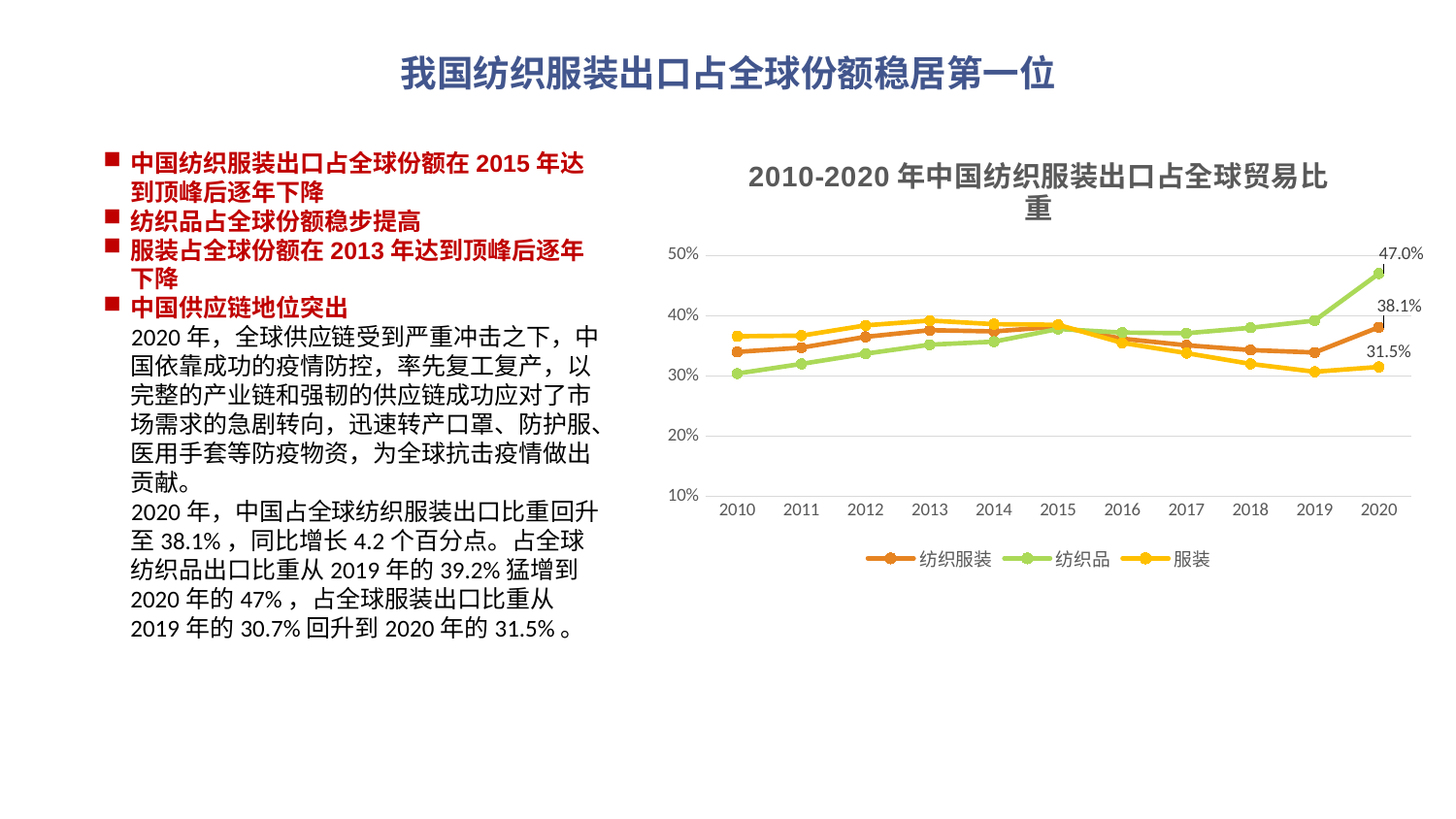

# 我国纺织服装出口占全球份额稳居第一位
中国纺织服装出口占全球份额在2015年达到顶峰后逐年下降
纺织品占全球份额稳步提高
服装占全球份额在2013年达到顶峰后逐年下降
中国供应链地位突出
     2020年，全球供应链受到严重冲击之下，中国依靠成功的疫情防控，率先复工复产，以完整的产业链和强韧的供应链成功应对了市场需求的急剧转向，迅速转产口罩、防护服、医用手套等防疫物资，为全球抗击疫情做出贡献。
     2020年，中国占全球纺织服装出口比重回升至38.1%，同比增长4.2个百分点。占全球纺织品出口比重从2019年的39.2%猛增到2020年的47%，占全球服装出口比重从2019年的30.7%回升到2020年的31.5%。

[unsupported chart]